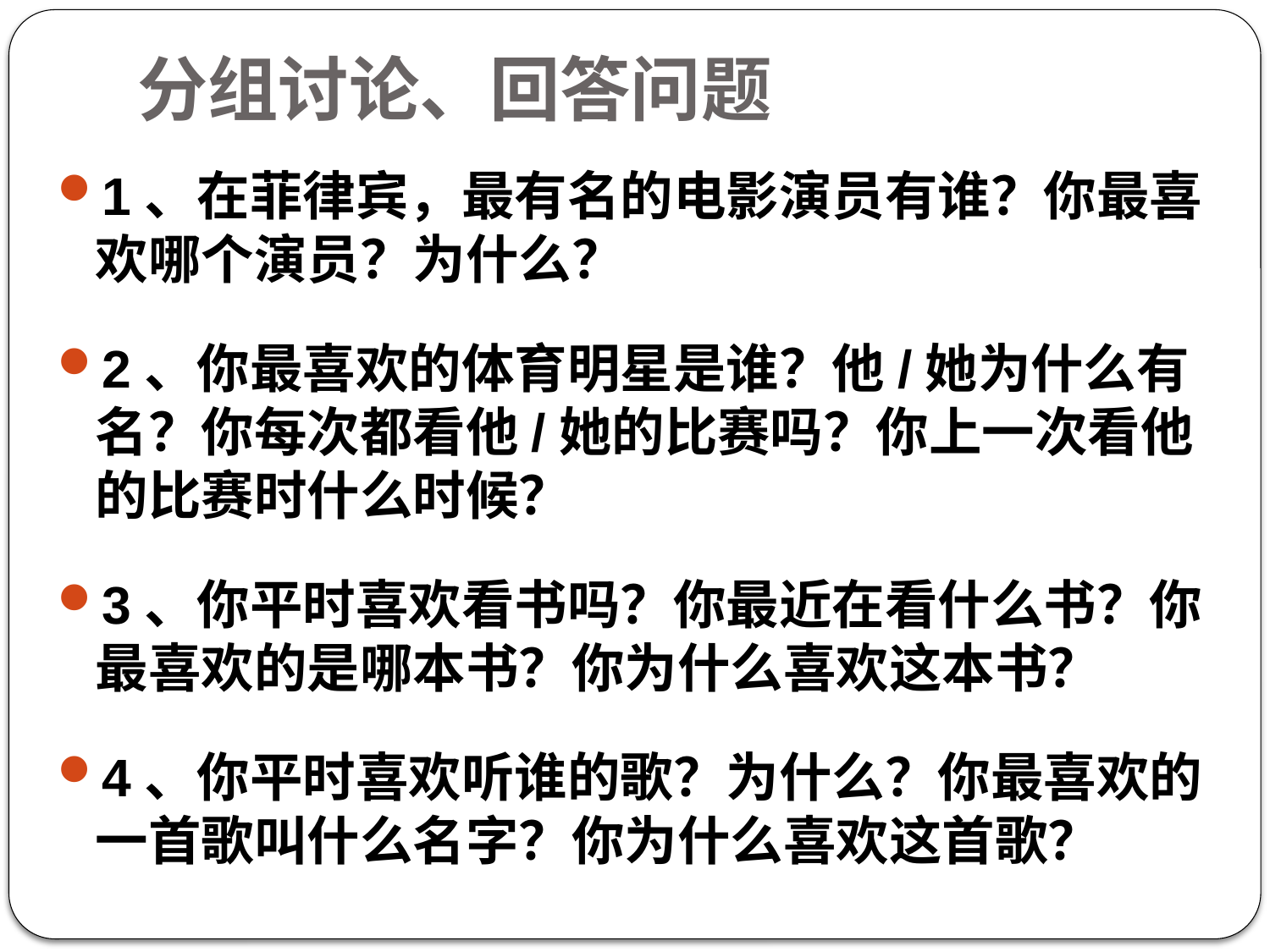

# 分组讨论、回答问题
1、在菲律宾，最有名的电影演员有谁？你最喜欢哪个演员？为什么？

2、你最喜欢的体育明星是谁？他/她为什么有名？你每次都看他/她的比赛吗？你上一次看他的比赛时什么时候？

3、你平时喜欢看书吗？你最近在看什么书？你最喜欢的是哪本书？你为什么喜欢这本书？

4、你平时喜欢听谁的歌？为什么？你最喜欢的一首歌叫什么名字？你为什么喜欢这首歌？